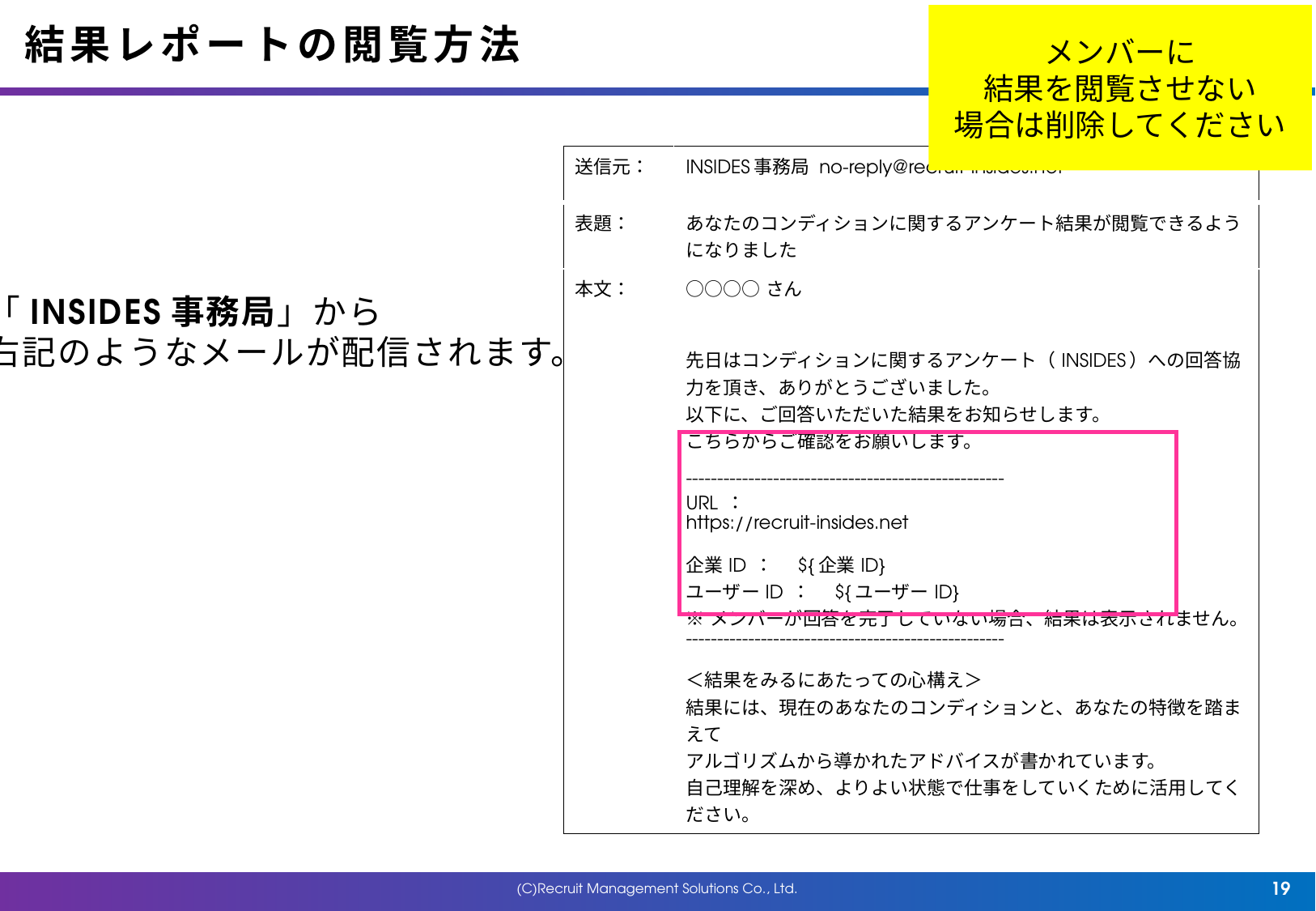

メンバーに
結果を閲覧させない
場合は削除してください
# 結果レポートの閲覧方法
| 送信元： | INSIDES事務局 no-reply@recruit-insides.net |
| --- | --- |
| 表題： | あなたのコンディションに関するアンケート結果が閲覧できるようになりました |
| 本文： | ○○○○さん 先日はコンディションに関するアンケート（INSIDES）への回答協力を頂き、ありがとうございました。 以下に、ご回答いただいた結果をお知らせします。 こちらからご確認をお願いします。 --------------------------------------------------- URL ： https://recruit-insides.net 企業ID ：　${企業ID} ユーザーID ：　${ユーザーID} ※メンバーが回答を完了していない場合、結果は表示されません。 --------------------------------------------------- ＜結果をみるにあたっての心構え＞ 結果には、現在のあなたのコンディションと、あなたの特徴を踏まえて アルゴリズムから導かれたアドバイスが書かれています。 自己理解を深め、よりよい状態で仕事をしていくために活用してください。 |
「INSIDES事務局」から
右記のようなメールが配信されます。

(C)Recruit Management Solutions Co., Ltd.
19